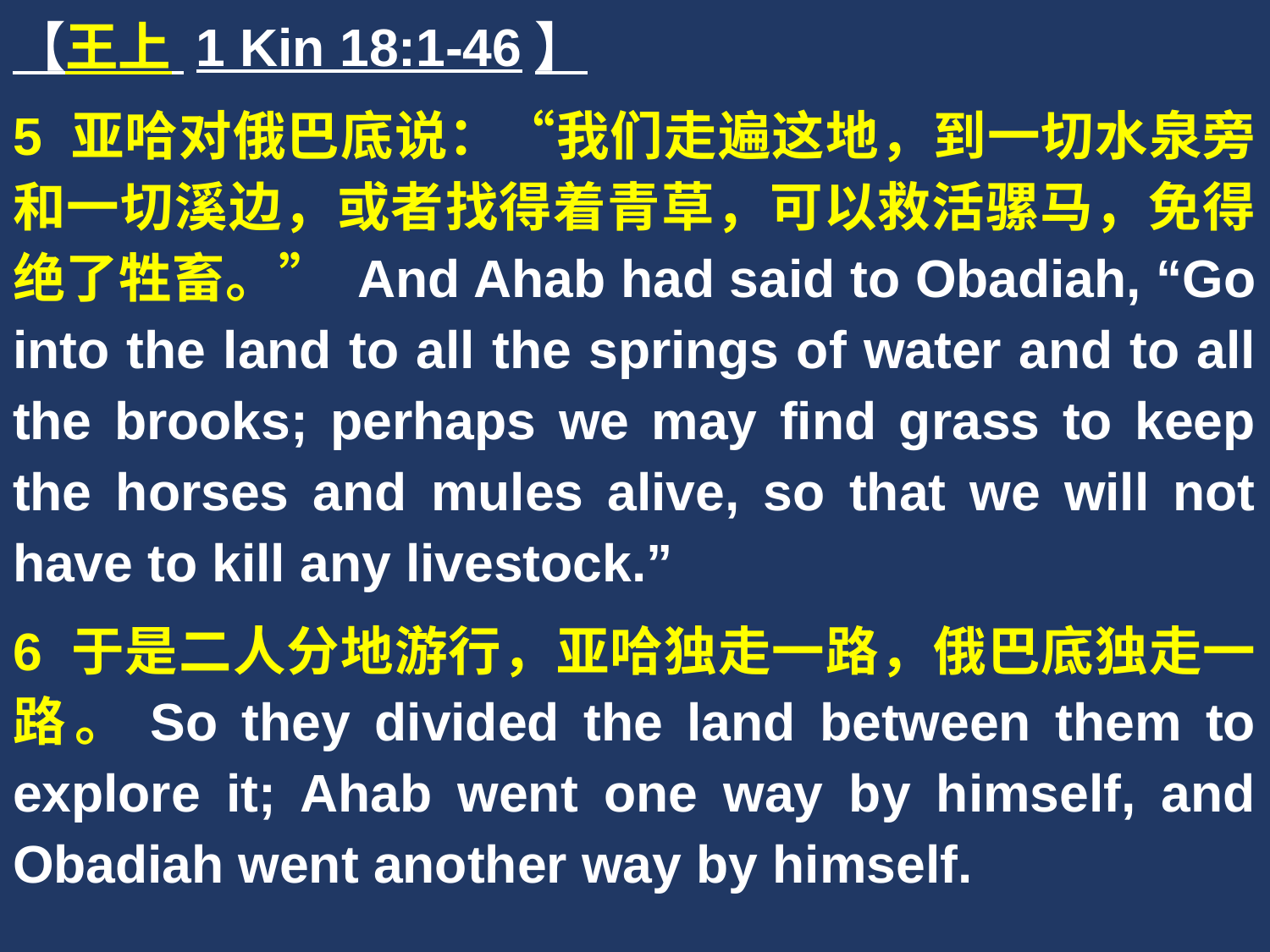

【王上 1 Kin 18:1-46】
5 亚哈对俄巴底说：“我们走遍这地，到一切水泉旁和一切溪边，或者找得着青草，可以救活骡马，免得绝了牲畜。” And Ahab had said to Obadiah, “Go into the land to all the springs of water and to all the brooks; perhaps we may find grass to keep the horses and mules alive, so that we will not have to kill any livestock.”
6 于是二人分地游行，亚哈独走一路，俄巴底独走一路。So they divided the land between them to explore it; Ahab went one way by himself, and Obadiah went another way by himself.